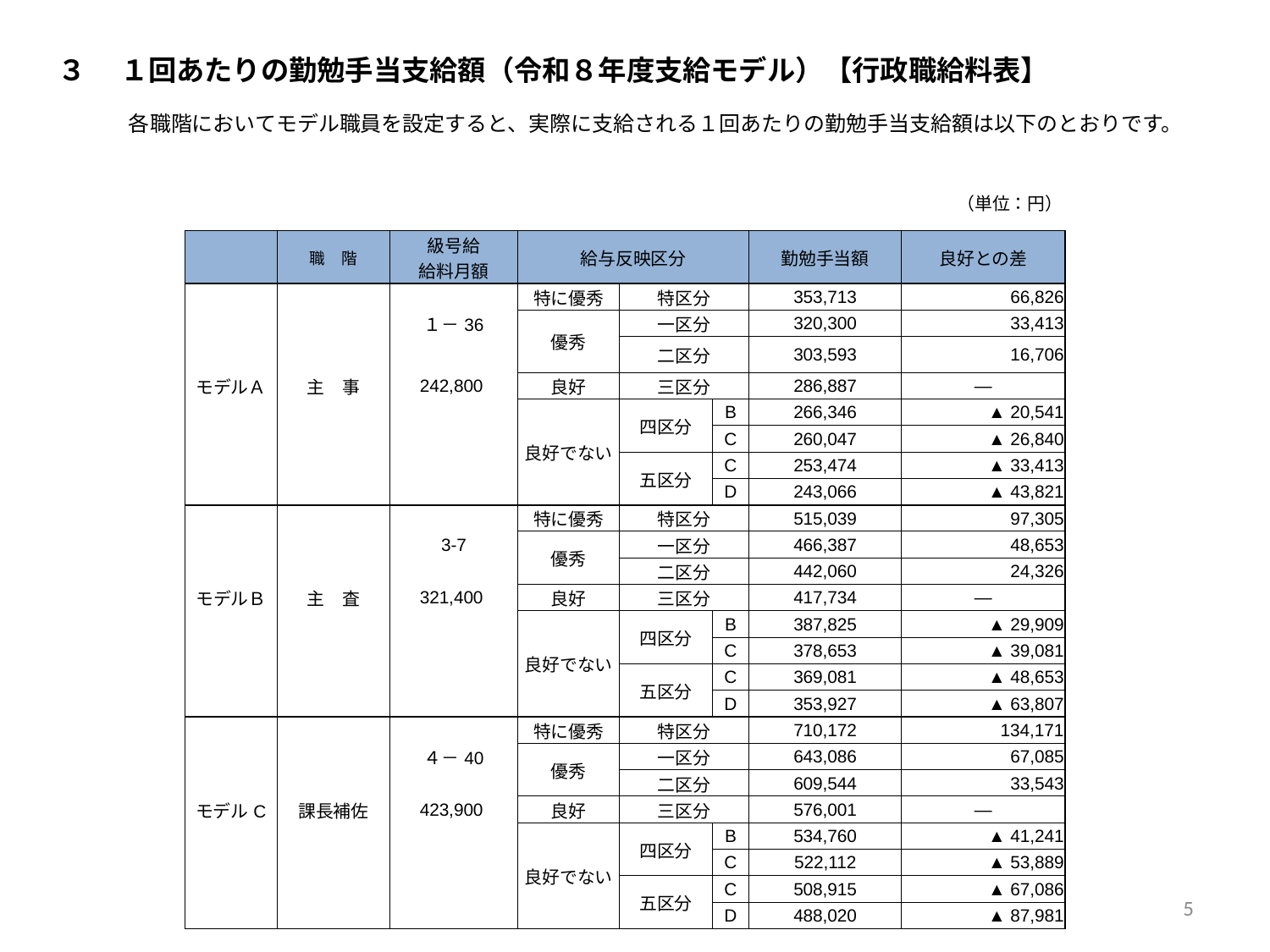

# ３　 １回あたりの勤勉手当支給額（令和８年度支給モデル）【行政職給料表】
　各職階においてモデル職員を設定すると、実際に支給される１回あたりの勤勉手当支給額は以下のとおりです。

（単位：円）
|  | 職　階 | 級号給 給料月額 | 給与反映区分 |  |  | 勤勉手当額 | 良好との差 |
| --- | --- | --- | --- | --- | --- | --- | --- |
|  |  |  | 特に優秀 | 特区分 |  | 353,713 | 66,826 |
|  |  | １－36 | 優秀 | 一区分 |  | 320,300 | 33,413 |
|  |  |  |  | 二区分 |  | 303,593 | 16,706 |
| モデルＡ | 主　事 | 242,800 | 良好 | 三区分 |  | 286,887 | ― |
|  |  |  | 良好でない | 四区分 | B | 266,346 | ▲ 20,541 |
|  |  |  |  |  | C | 260,047 | ▲ 26,840 |
|  |  |  |  | 五区分 | C | 253,474 | ▲ 33,413 |
|  |  |  |  |  | D | 243,066 | ▲ 43,821 |
|  |  |  | 特に優秀 | 特区分 |  | 515,039 | 97,305 |
|  |  | 3-7 | 優秀 | 一区分 |  | 466,387 | 48,653 |
|  |  |  |  | 二区分 |  | 442,060 | 24,326 |
| モデルＢ | 主　査 | 321,400 | 良好 | 三区分 |  | 417,734 | ― |
|  |  |  | 良好でない | 四区分 | B | 387,825 | ▲ 29,909 |
|  |  |  |  |  | C | 378,653 | ▲ 39,081 |
|  |  |  |  | 五区分 | C | 369,081 | ▲ 48,653 |
|  |  |  |  |  | D | 353,927 | ▲ 63,807 |
|  |  |  | 特に優秀 | 特区分 |  | 710,172 | 134,171 |
|  |  | ４－40 | 優秀 | 一区分 |  | 643,086 | 67,085 |
|  |  |  |  | 二区分 |  | 609,544 | 33,543 |
| モデルC | 課長補佐 | 423,900 | 良好 | 三区分 |  | 576,001 | ― |
|  |  |  | 良好でない | 四区分 | B | 534,760 | ▲ 41,241 |
|  |  |  |  |  | C | 522,112 | ▲ 53,889 |
|  |  |  |  | 五区分 | C | 508,915 | ▲ 67,086 |
|  |  |  |  |  | D | 488,020 | ▲ 87,981 |
5